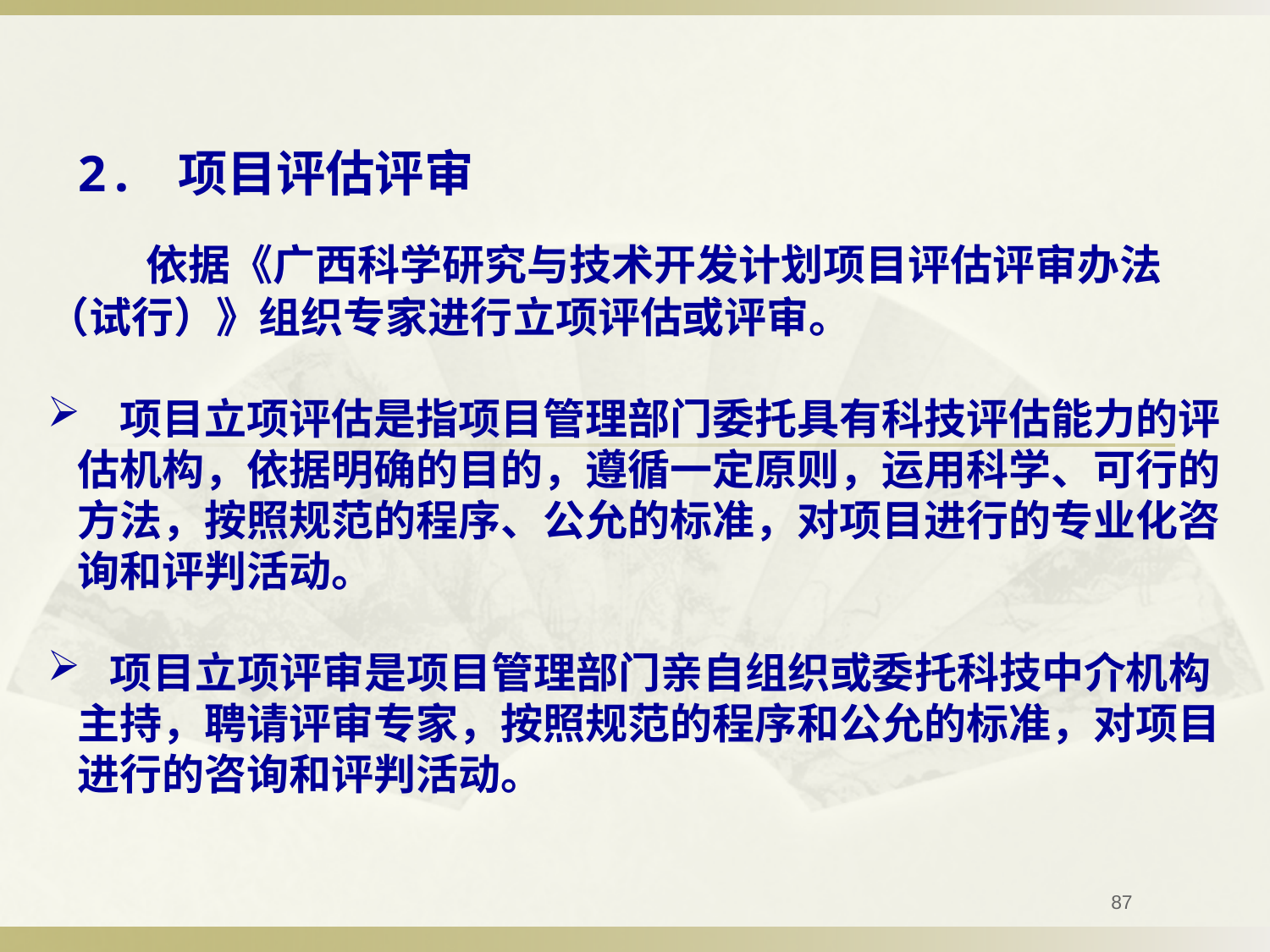

2. 项目评估评审

　　依据《广西科学研究与技术开发计划项目评估评审办法（试行）》组织专家进行立项评估或评审。

   项目立项评估是指项目管理部门委托具有科技评估能力的评估机构，依据明确的目的，遵循一定原则，运用科学、可行的方法，按照规范的程序、公允的标准，对项目进行的专业化咨询和评判活动。

  项目立项评审是项目管理部门亲自组织或委托科技中介机构主持，聘请评审专家，按照规范的程序和公允的标准，对项目进行的咨询和评判活动。
87